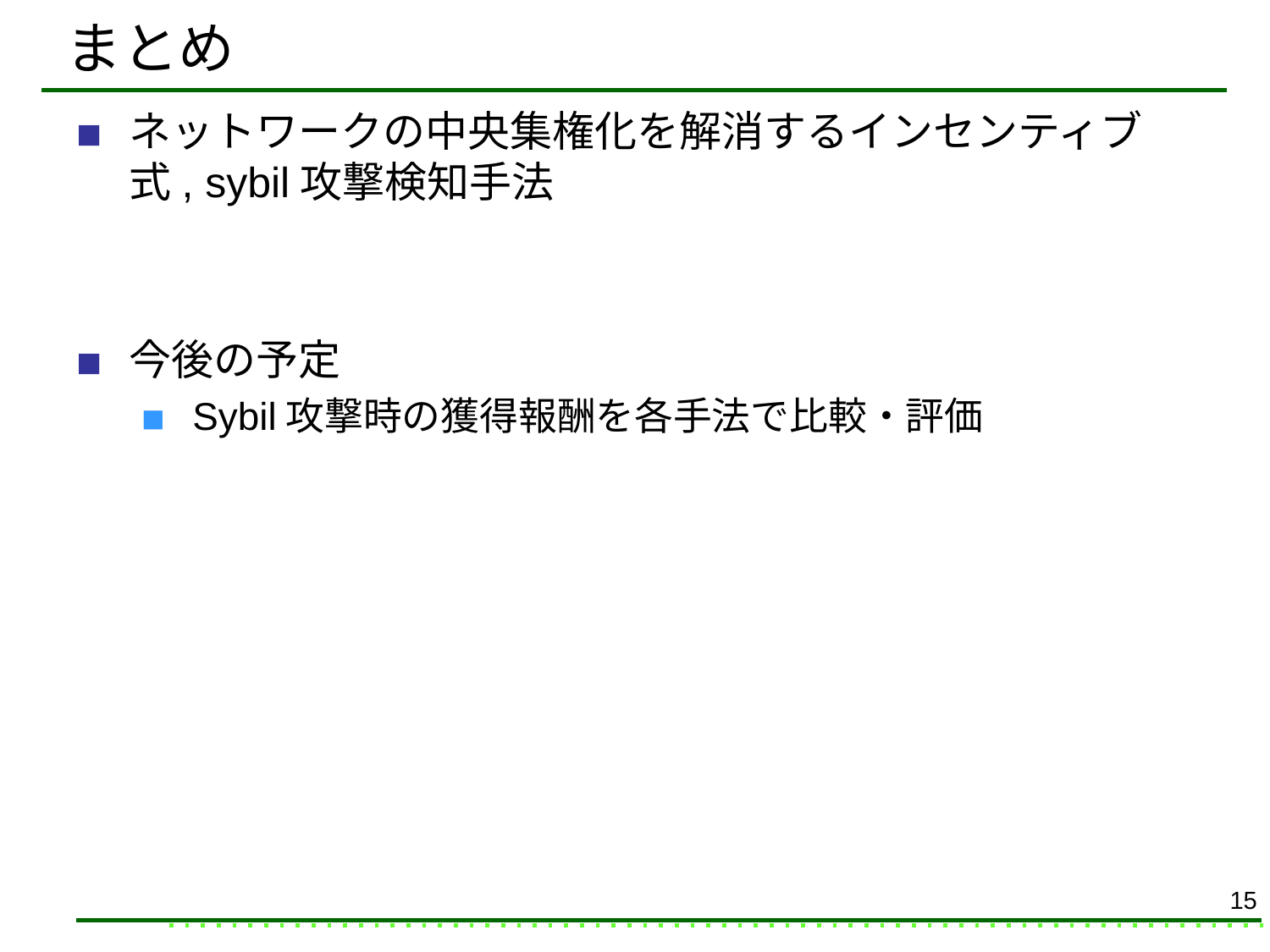

# まとめ
ネットワークの中央集権化を解消するインセンティブ式, sybil攻撃検知手法

今後の予定
Sybil攻撃時の獲得報酬を各手法で比較・評価
15